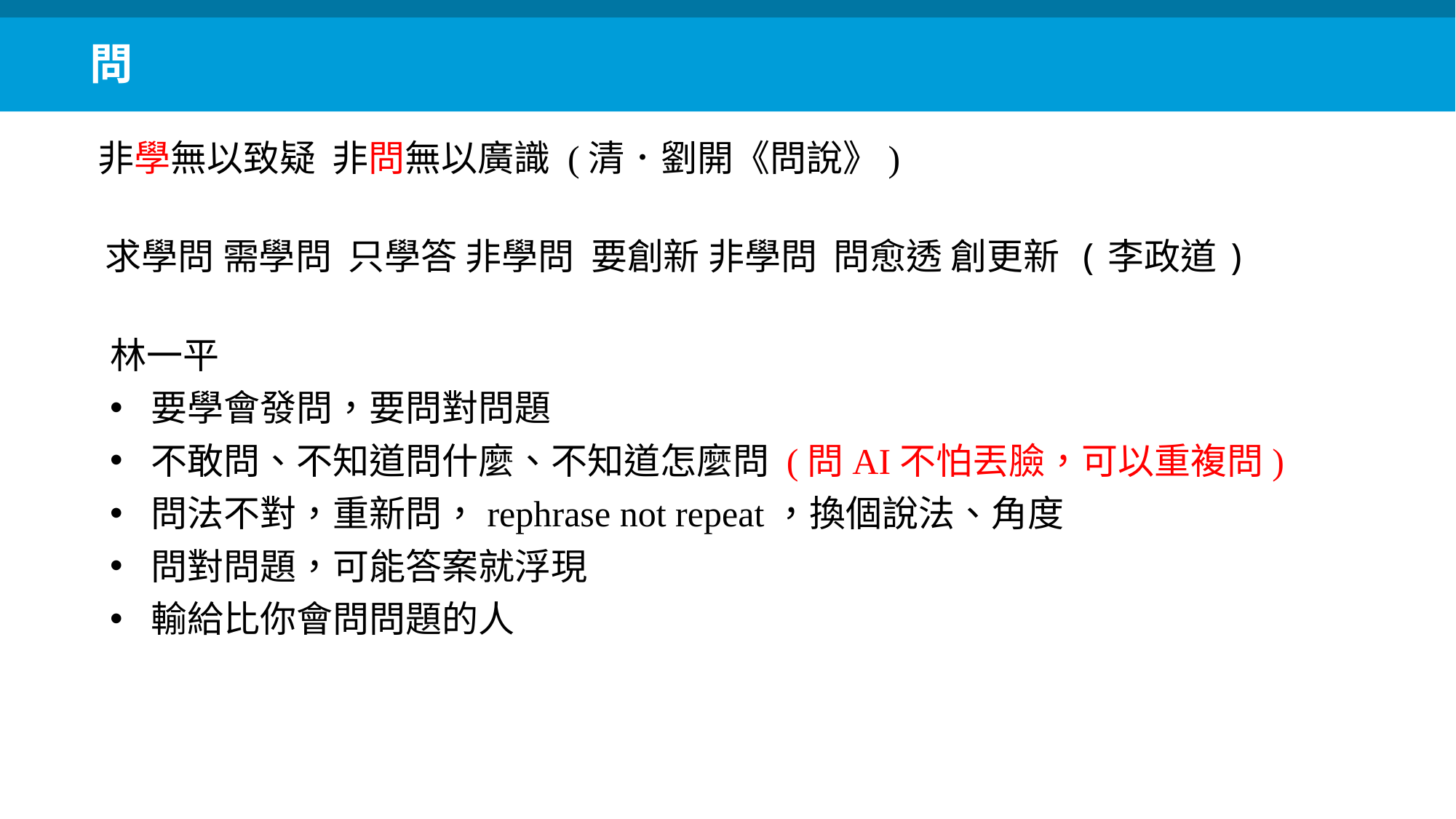

問
非學無以致疑  非問無以廣識 (清．劉開《問說》)
求學問 需學問  只學答 非學問  要創新 非學問  問愈透 創更新 (李政道)
林一平
要學會發問，要問對問題
不敢問、不知道問什麼、不知道怎麼問 (問AI不怕丟臉，可以重複問)
問法不對，重新問，rephrase not repeat，換個說法、角度
問對問題，可能答案就浮現
輸給比你會問問題的人